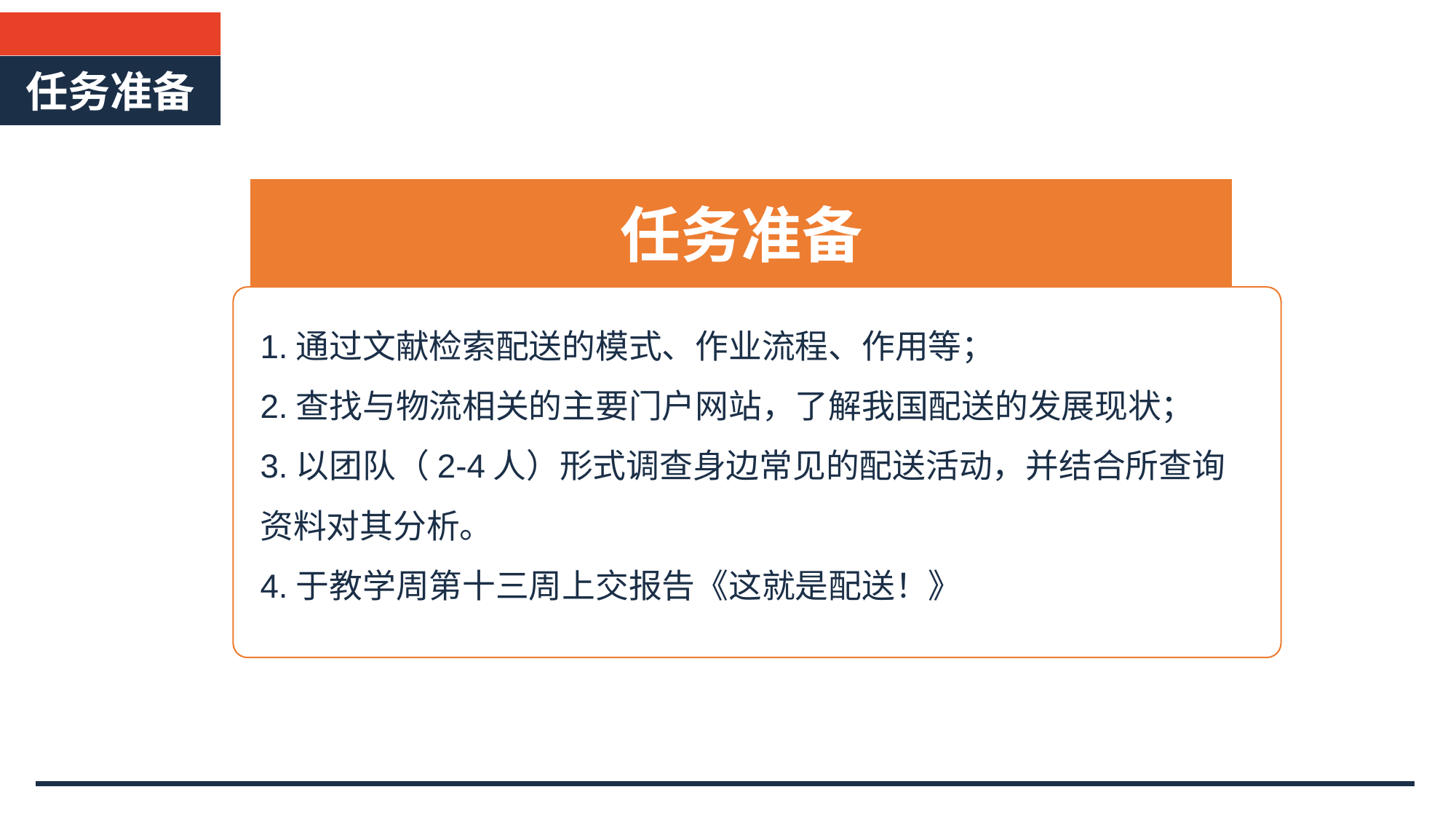

任务准备
任务准备

1.通过文献检索配送的模式、作业流程、作用等；
2.查找与物流相关的主要门户网站，了解我国配送的发展现状；
3.以团队（2-4人）形式调查身边常见的配送活动，并结合所查询资料对其分析。
4.于教学周第十三周上交报告《这就是配送！》